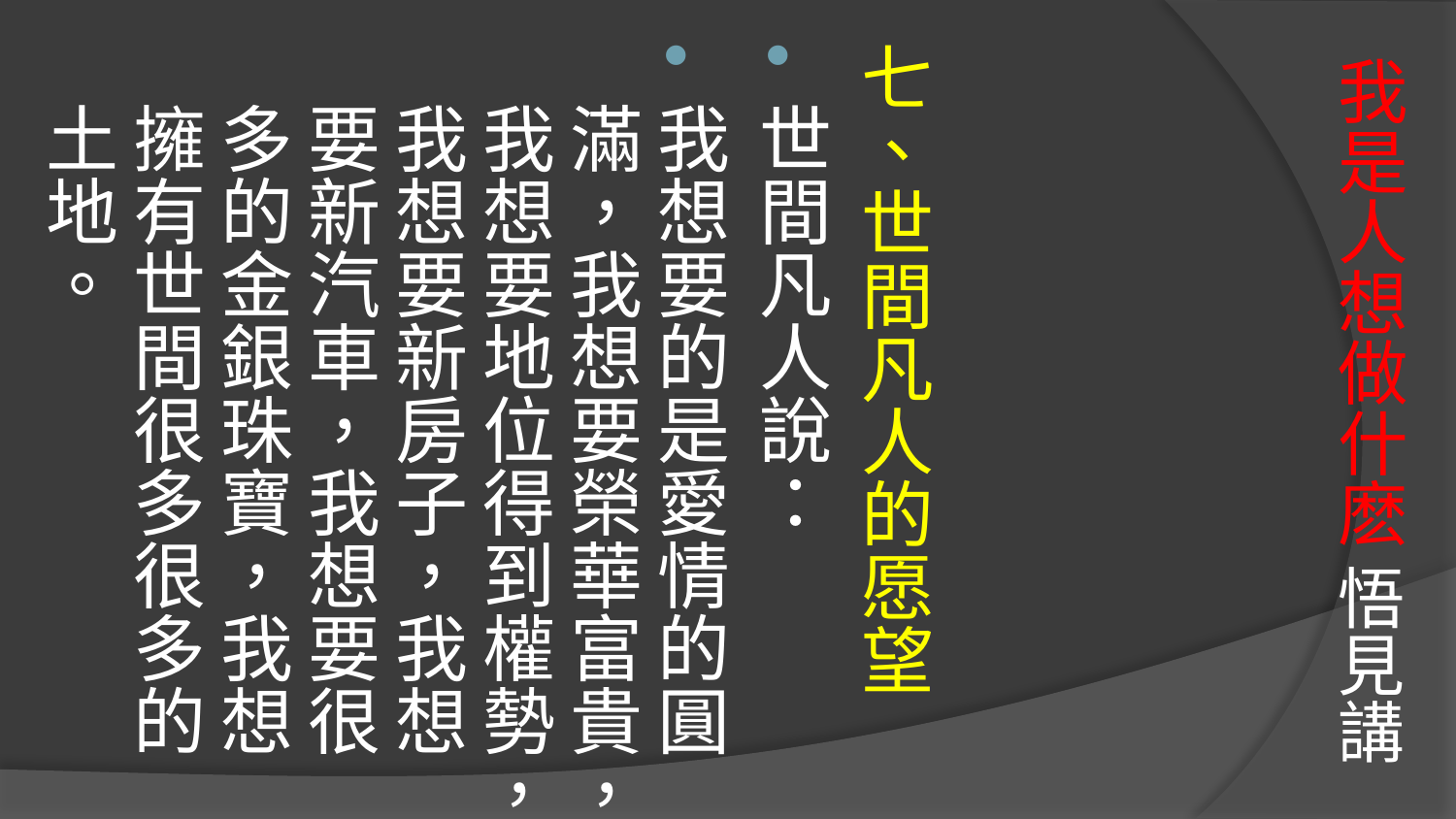

七、世間凡人的愿望
世間凡人說：
我想要的是愛情的圓滿，我想要榮華富貴，我想要地位得到權勢，我想要新房子，我想要新汽車，我想要很多的金銀珠寶，我想擁有世間很多很多的土地。
# 我是人想做什麽 悟見講